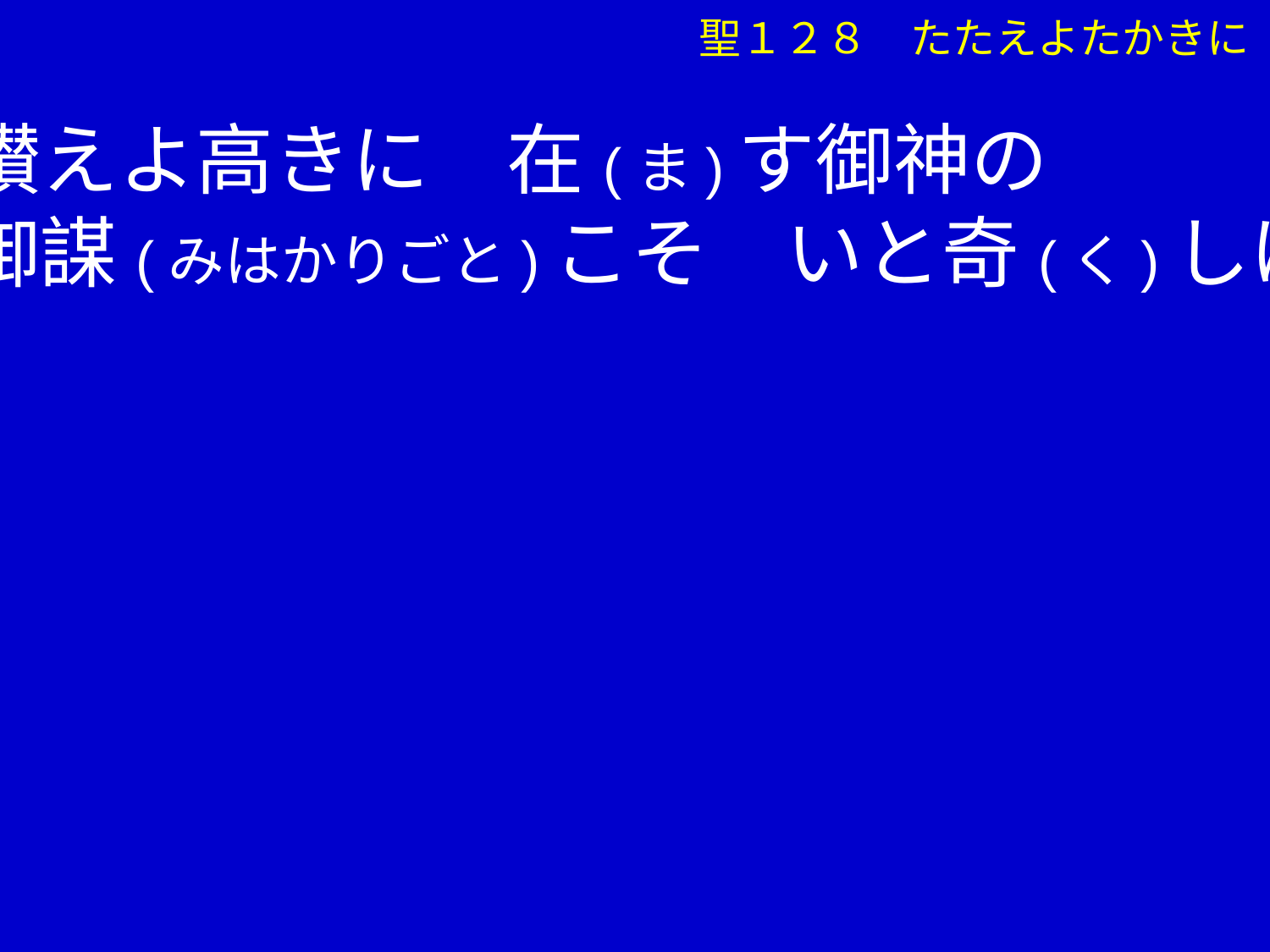

聖１２８　たたえよたかきに
⑦讃えよ高きに　在(ま)す御神の
　 御謀(みはかりごと)こそ　いと奇(く)しけれ